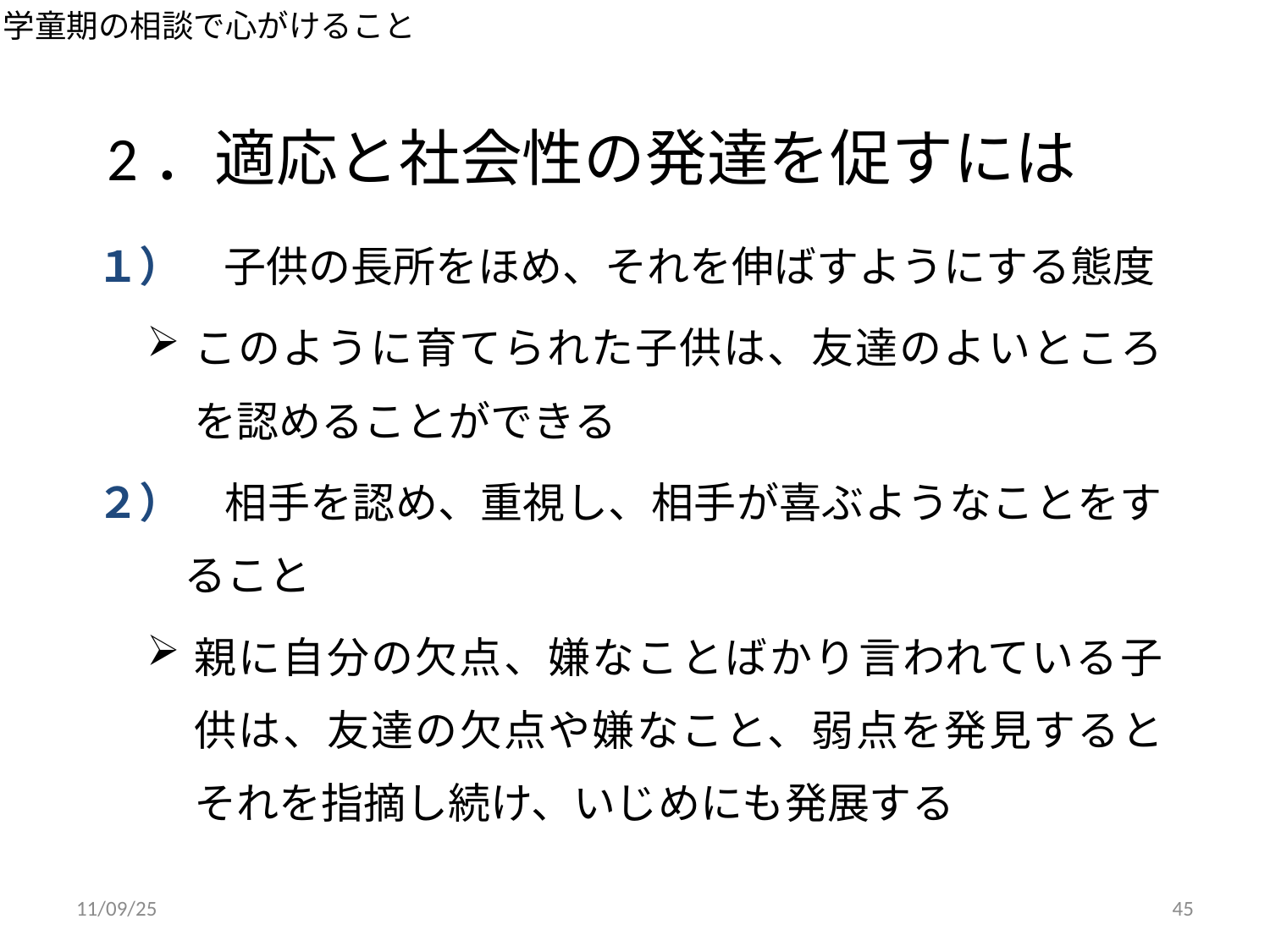

学童期の相談で心がけること
# 2．適応と社会性の発達を促すには
１）　子供の長所をほめ、それを伸ばすようにする態度
このように育てられた子供は、友達のよいところを認めることができる
２）　相手を認め、重視し、相手が喜ぶようなことをすること
親に自分の欠点、嫌なことばかり言われている子供は、友達の欠点や嫌なこと、弱点を発見するとそれを指摘し続け、いじめにも発展する
11/09/25
45